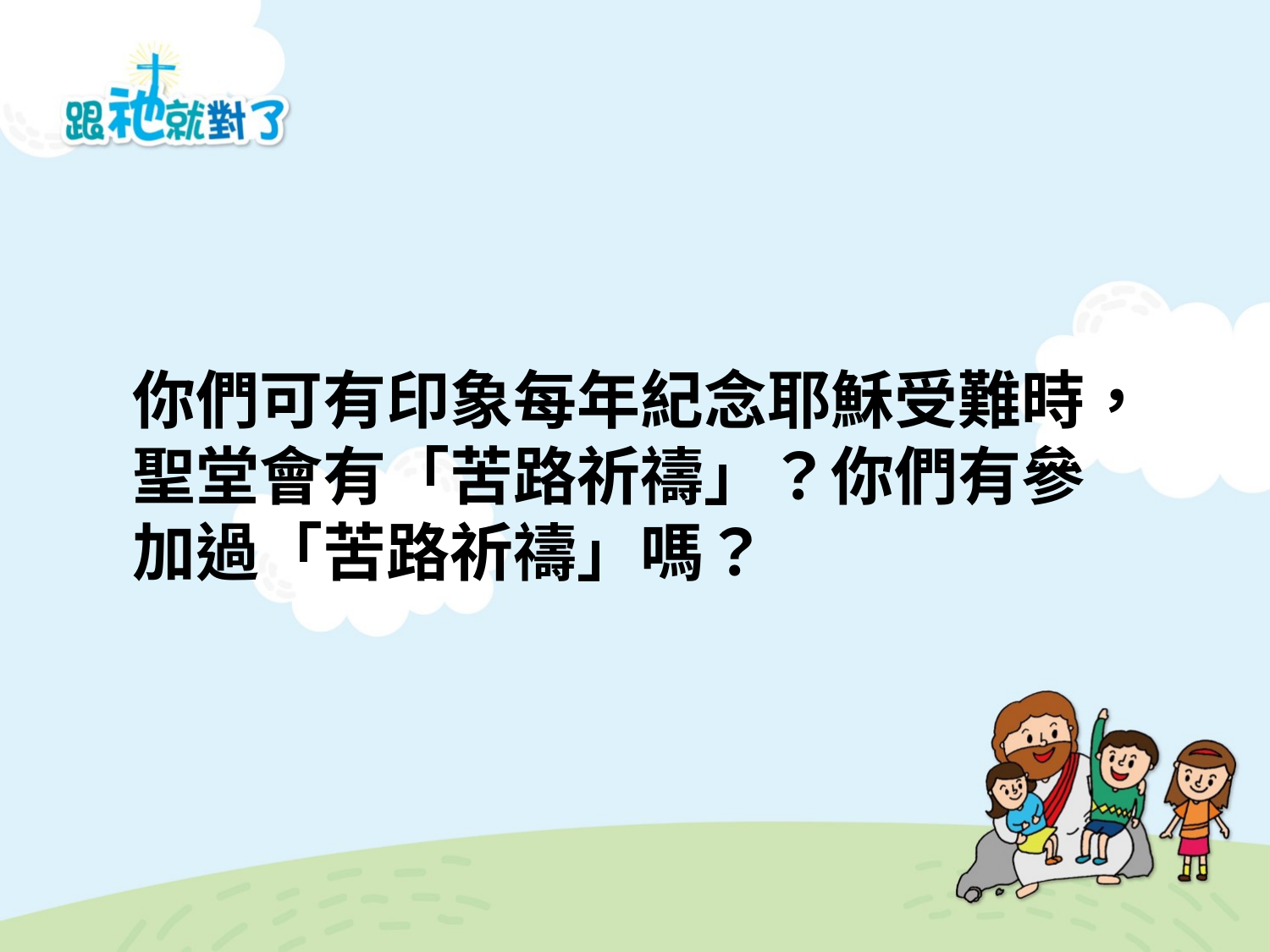

你們可有印象每年紀念耶穌受難時，聖堂會有「苦路祈禱」？你們有參加過「苦路祈禱」嗎？